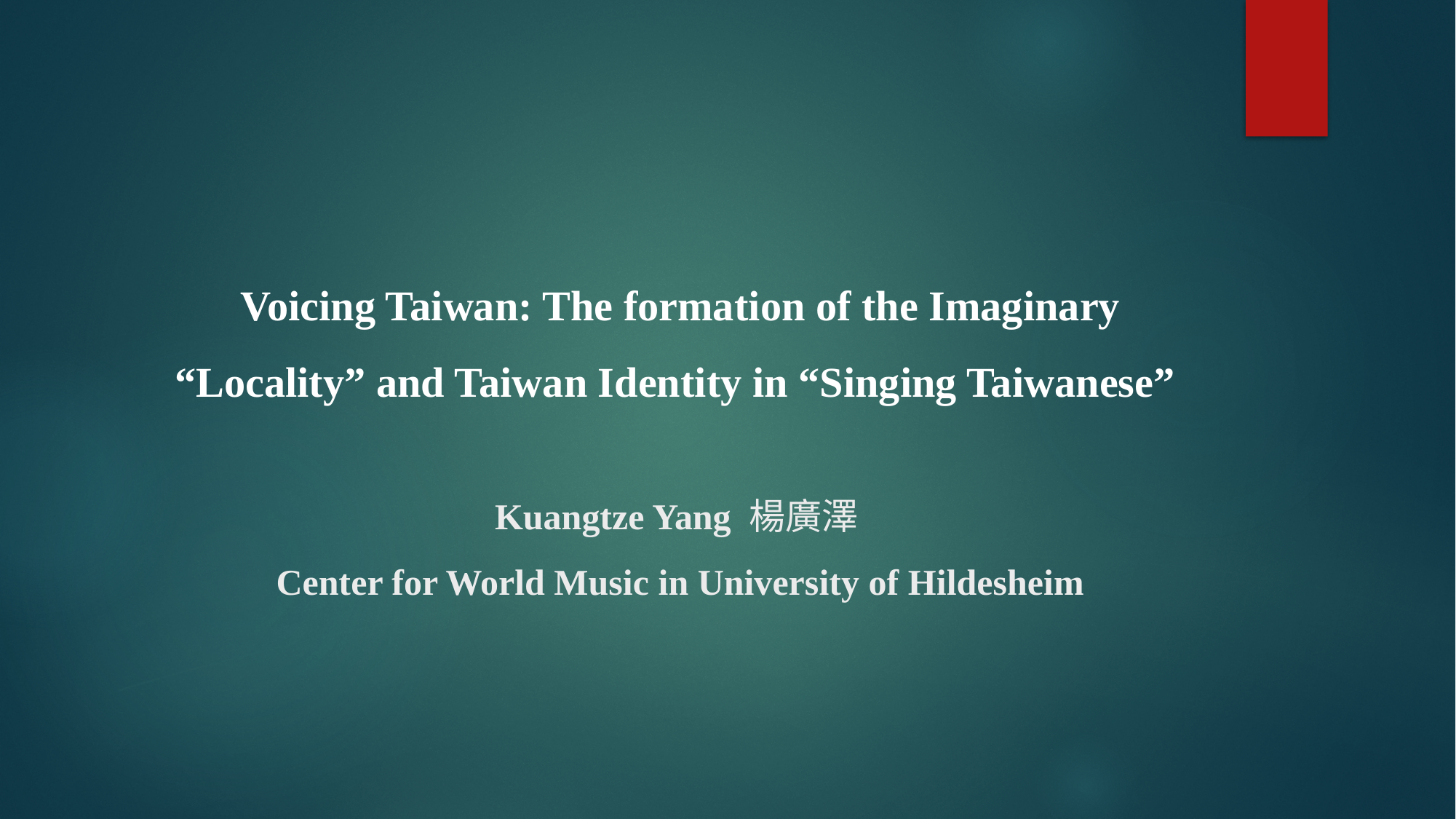

# Voicing Taiwan: The formation of the Imaginary “Locality” and Taiwan Identity in “Singing Taiwanese”  Kuangtze Yang 楊廣澤 Center for World Music in University of Hildesheim